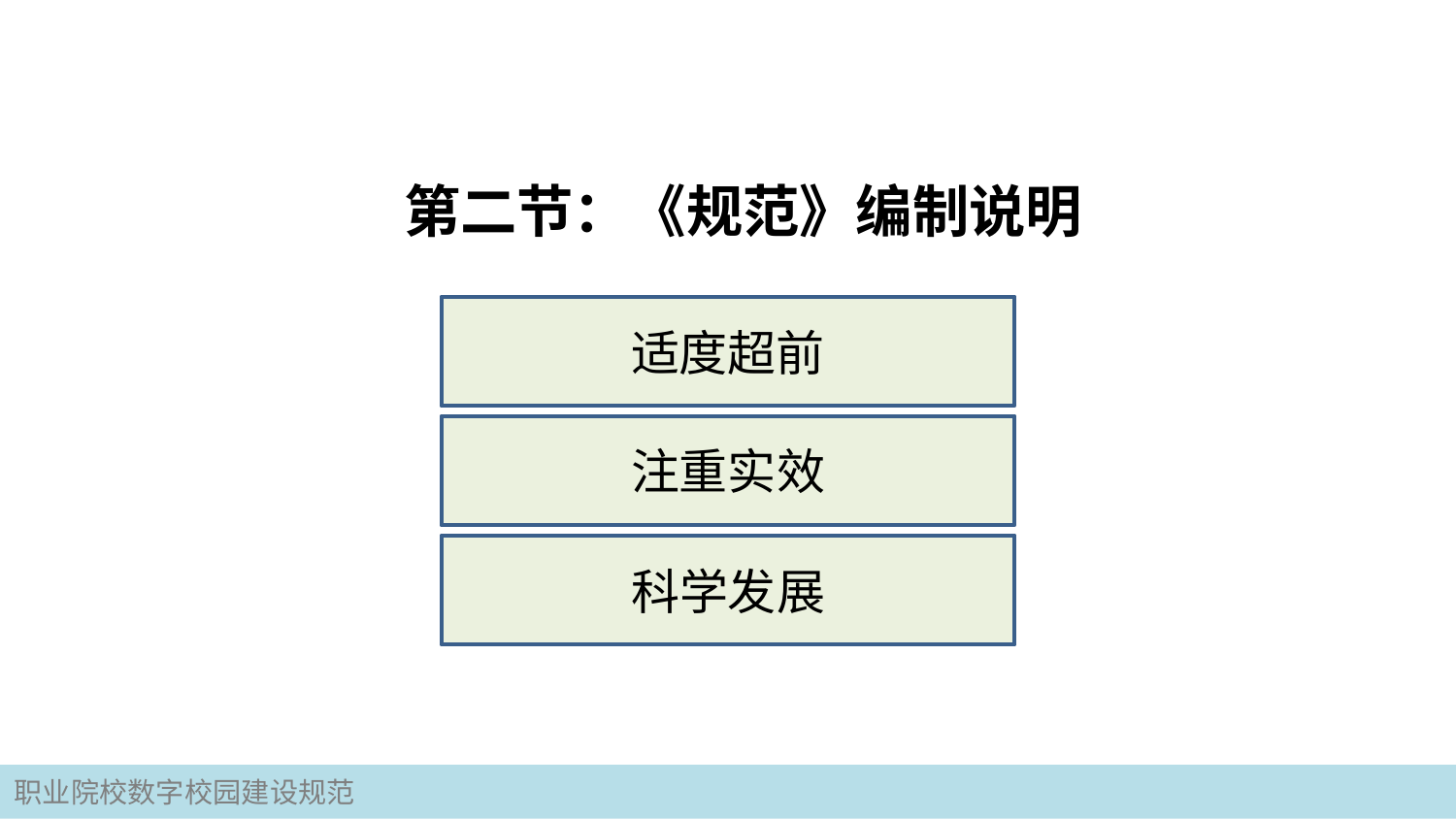

第二节：《规范》编制说明
适度超前
注重实效
科学发展
职业院校数字校园建设规范